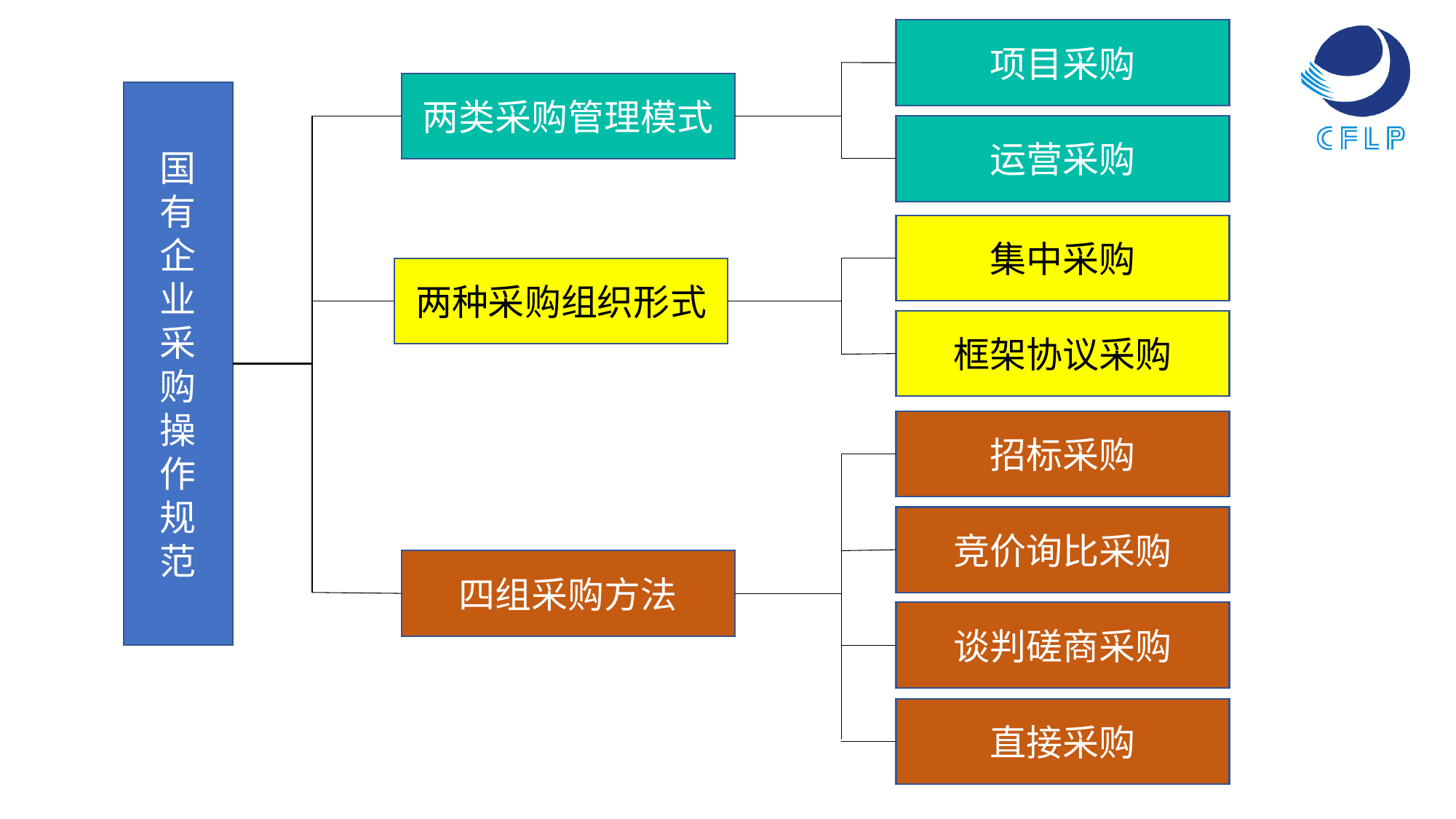

项目采购
两类采购管理模式
国
有
企
业
采
购
操
作
规
范
运营采购
集中采购
两种采购组织形式
框架协议采购
招标采购
竞价询比采购
四组采购方法
谈判磋商采购
直接采购